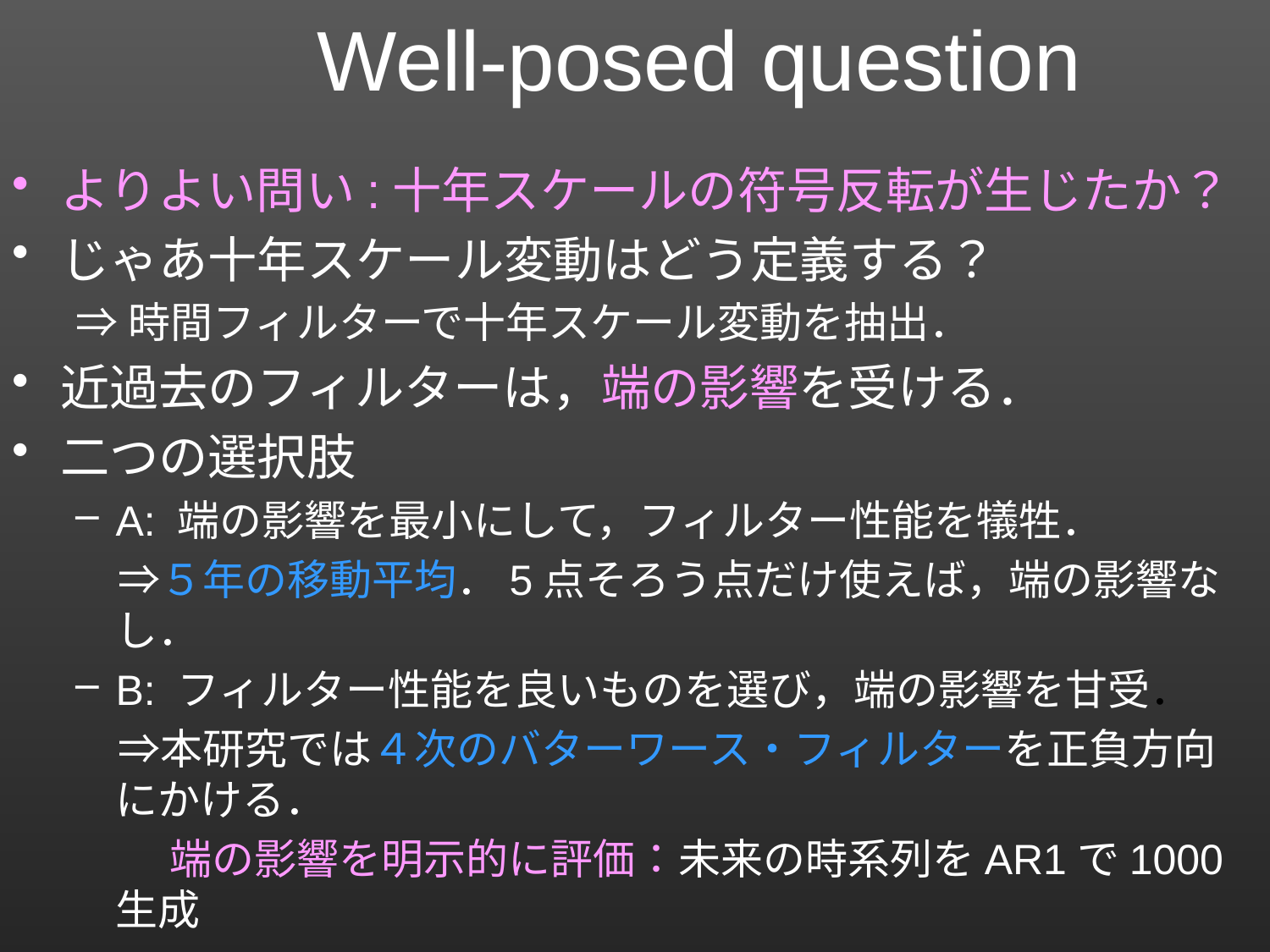

Well-posed question
よりよい問い:十年スケールの符号反転が生じたか？
じゃあ十年スケール変動はどう定義する？
⇒時間フィルターで十年スケール変動を抽出．
近過去のフィルターは，端の影響を受ける．
二つの選択肢
A: 端の影響を最小にして，フィルター性能を犠牲．
　⇒５年の移動平均．5点そろう点だけ使えば，端の影響なし．
B: フィルター性能を良いものを選び，端の影響を甘受．
　⇒本研究では４次のバターワース・フィルターを正負方向にかける．
　　 端の影響を明示的に評価：未来の時系列をAR1で1000生成